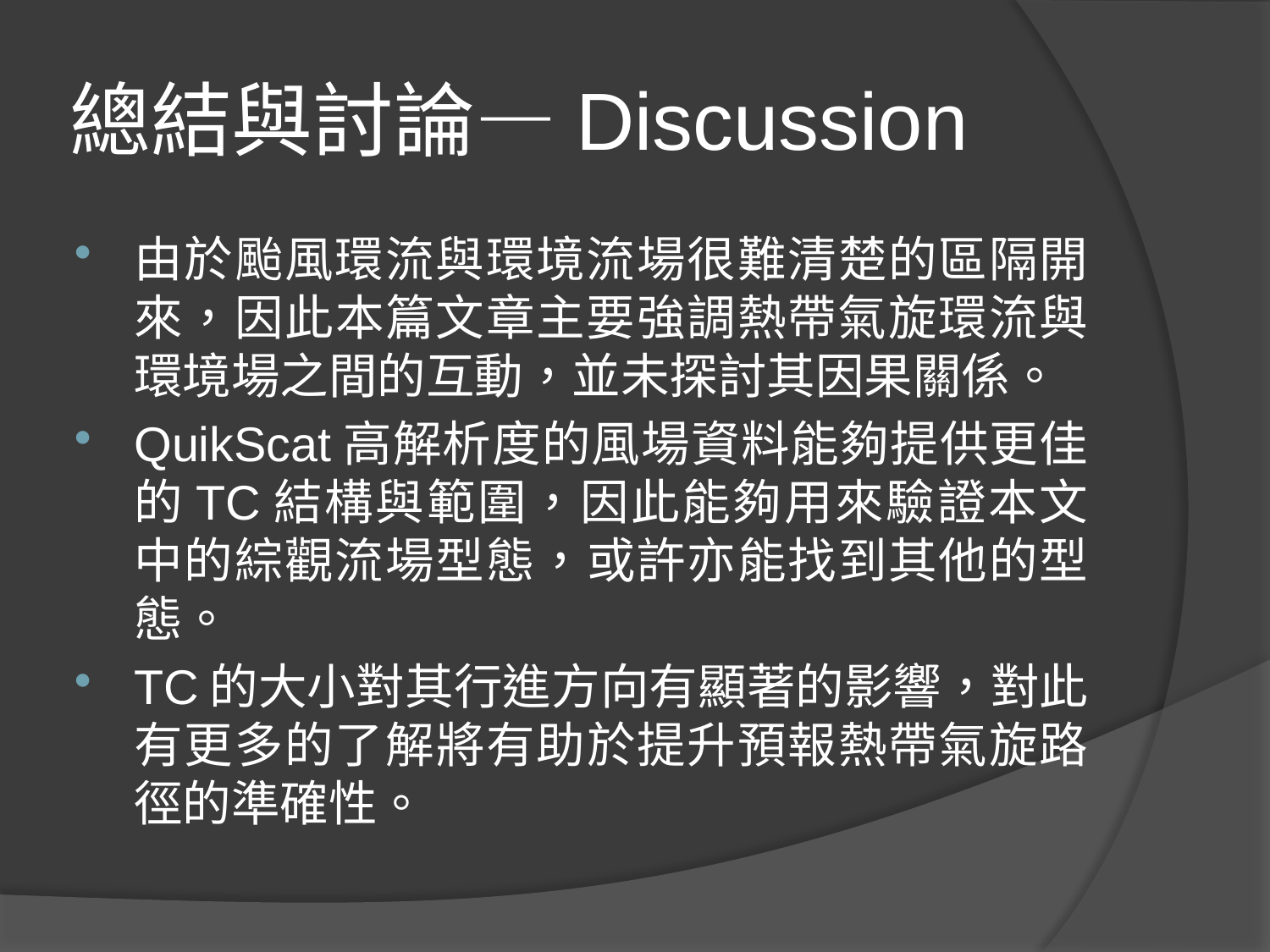

# 總結與討論—Discussion
由於颱風環流與環境流場很難清楚的區隔開來，因此本篇文章主要強調熱帶氣旋環流與環境場之間的互動，並未探討其因果關係。
QuikScat高解析度的風場資料能夠提供更佳的TC結構與範圍，因此能夠用來驗證本文中的綜觀流場型態，或許亦能找到其他的型態。
TC的大小對其行進方向有顯著的影響，對此有更多的了解將有助於提升預報熱帶氣旋路徑的準確性。